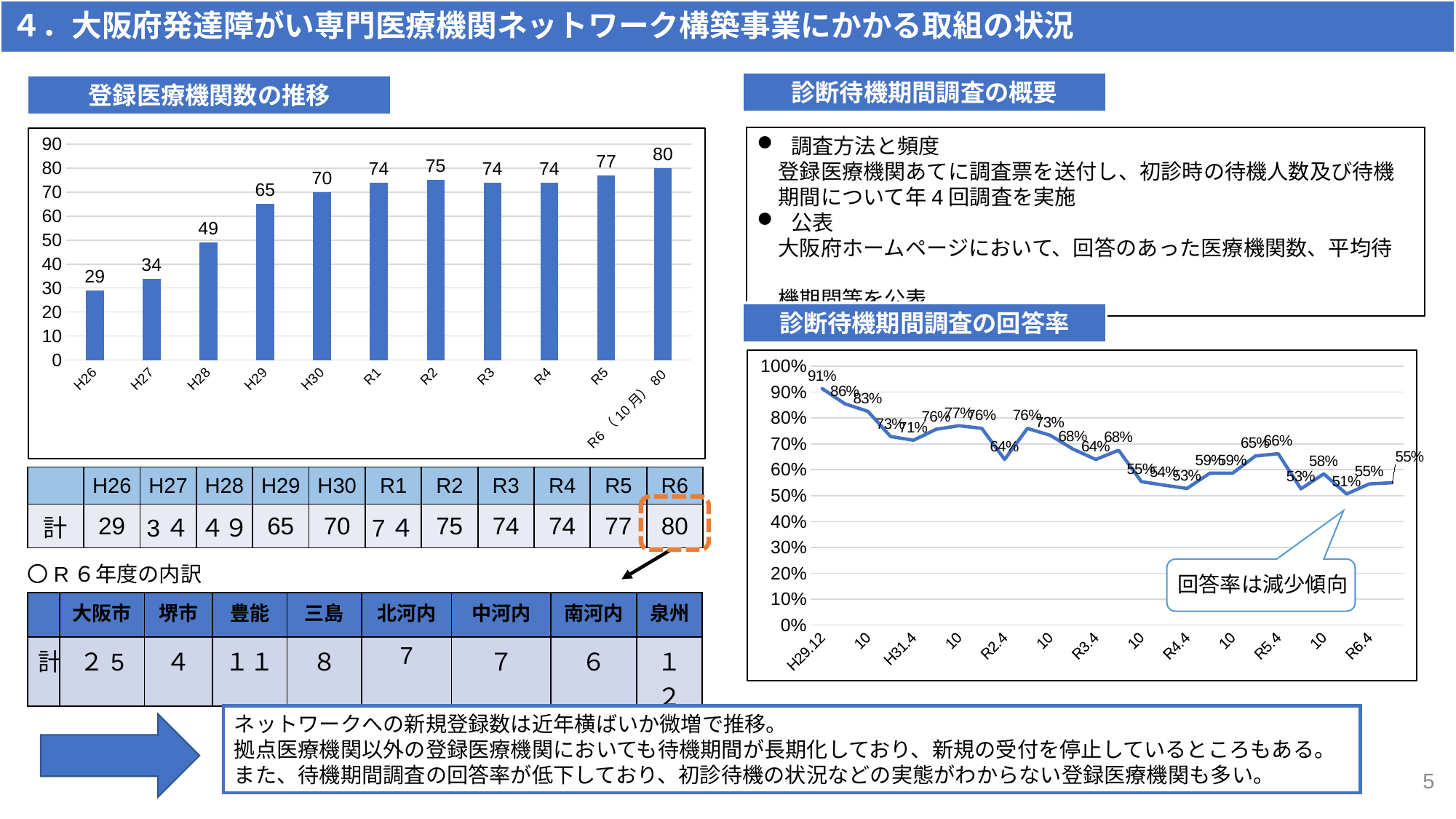

４．大阪府発達障がい専門医療機関ネットワーク構築事業にかかる取組の状況
診断待機期間調査の概要
登録医療機関数の推移

### Chart

| Category |  |
|---|---|
| H26 | 29.0 |
| H27 | 34.0 |
| H28 | 49.0 |
| H29 | 65.0 |
| H30 | 70.0 |
| R1 | 74.0 |
| R2 | 75.0 |
| R3 | 74.0 |
| R4 | 74.0 |
| R5 | 77.0 |
| R6（10月）80 | 80.0 |
調査方法と頻度
　登録医療機関あてに調査票を送付し、初診時の待機人数及び待機
　期間について年4回調査を実施
公表
　大阪府ホームページにおいて、回答のあった医療機関数、平均待
　機期間等を公表。
診断待機期間調査の回答率

### Chart

| Category |  |
|---|---|
| H29.12 | 0.9137931034482759 |
| H30.7 | 0.855072463768116 |
| 10 | 0.8260869565217391 |
| 1 | 0.7285714285714285 |
| H31.4 | 0.7142857142857143 |
| 7 | 0.7567567567567568 |
| 10 | 0.7702702702702703 |
| 1 | 0.76 |
| R2.4 | 0.64 |
| 7 | 0.76 |
| 10 | 0.7333333333333333 |
| 1 | 0.68 |
| R3.4 | 0.64 |
| 7 | 0.6756756756756757 |
| 10 | 0.5540540540540541 |
| 1 | 0.5405405405405406 |
| R4.4 | 0.5277777777777778 |
| 7 | 0.5866666666666667 |
| 10 | 0.5866666666666667 |
| 1 | 0.6533333333333333 |
| R5.4 | 0.6621621621621622 |
| 8 | 0.5263157894736842 |
| 10 | 0.5844155844155844 |
| 1 | 0.5064935064935064 |
| R6.4 | 0.5454545454545454 |
| R6.10 | 0.55 |
|  | H26 | H27 | H28 | H29 | H30 | R1 | R2 | R3 | R4 | R5 | R6 |
| --- | --- | --- | --- | --- | --- | --- | --- | --- | --- | --- | --- |
| 計 | 29 | 3４ | ４９ | 65 | 70 | 7４ | 75 | 74 | 74 | 77 | 80 |

〇R６年度の内訳

回答率は減少傾向
|  | 大阪市 | 堺市 | 豊能 | 三島 | 北河内 | 中河内 | 南河内 | 泉州 |
| --- | --- | --- | --- | --- | --- | --- | --- | --- |
| 計 | ２5 | ４ | １１ | ８ | 7 | ７ | ６ | １２ |
ネットワークへの新規登録数は近年横ばいか微増で推移。
拠点医療機関以外の登録医療機関においても待機期間が長期化しており、新規の受付を停止しているところもある。
また、待機期間調査の回答率が低下しており、初診待機の状況などの実態がわからない登録医療機関も多い。

5